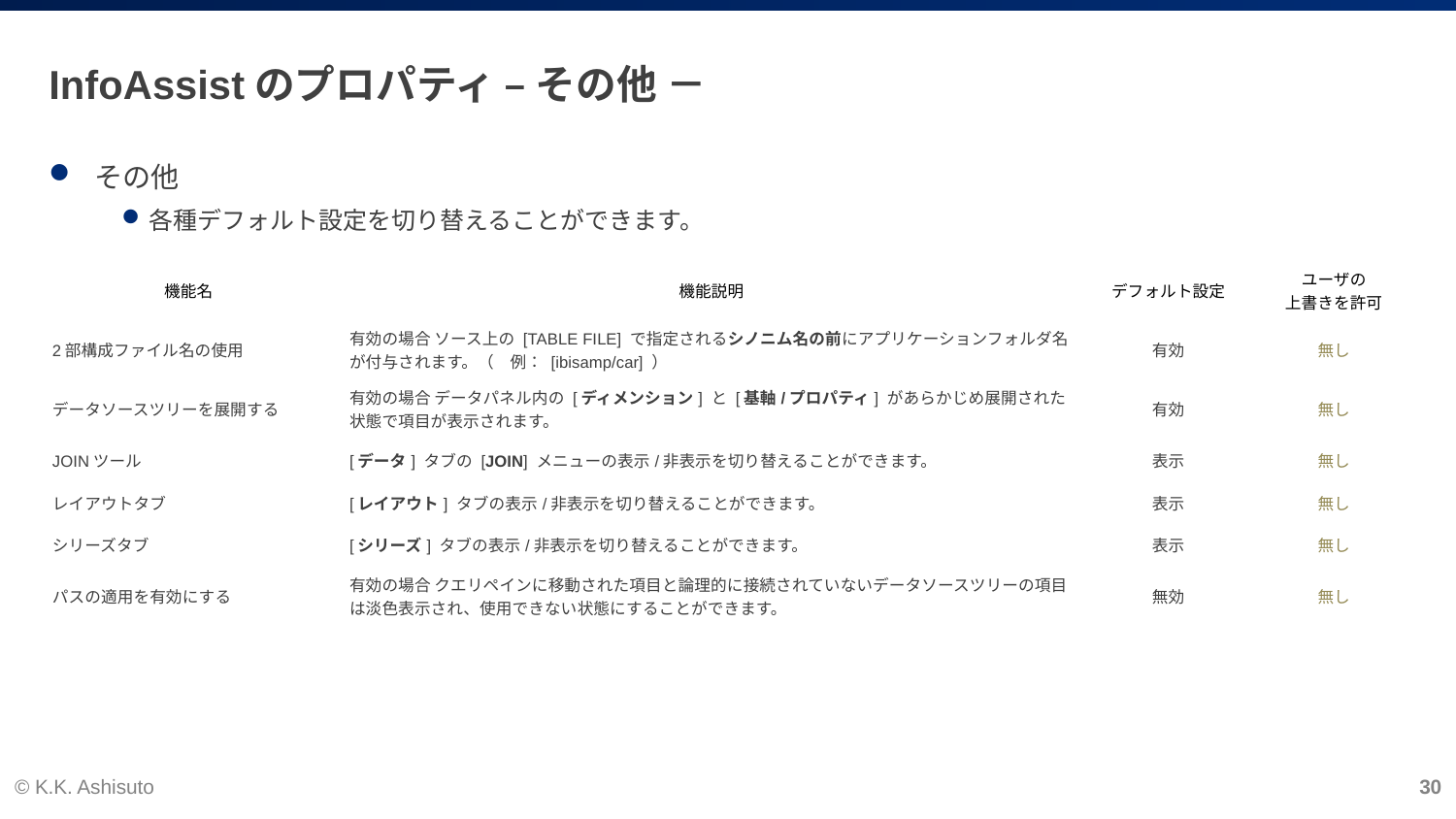

# InfoAssistのプロパティ – その他 －
その他
各種デフォルト設定を切り替えることができます。
| 機能名 | 機能説明 | デフォルト設定 | ユーザの 上書きを許可 |
| --- | --- | --- | --- |
| 2部構成ファイル名の使用 | 有効の場合 ソース上の [TABLE FILE] で指定されるシノニム名の前にアプリケーションフォルダ名が付与されます。（　例： [ibisamp/car] ） | 有効 | 無し |
| データソースツリーを展開する | 有効の場合 データパネル内の [ディメンション] と [基軸/プロパティ] があらかじめ展開された状態で項目が表示されます。 | 有効 | 無し |
| JOINツール | [データ] タブの [JOIN] メニューの表示/非表示を切り替えることができます。 | 表示 | 無し |
| レイアウトタブ | [レイアウト] タブの表示/非表示を切り替えることができます。 | 表示 | 無し |
| シリーズタブ | [シリーズ] タブの表示/非表示を切り替えることができます。 | 表示 | 無し |
| パスの適用を有効にする | 有効の場合 クエリペインに移動された項目と論理的に接続されていないデータソースツリーの項目は淡色表示され、使用できない状態にすることができます。 | 無効 | 無し |
© K.K. Ashisuto
30